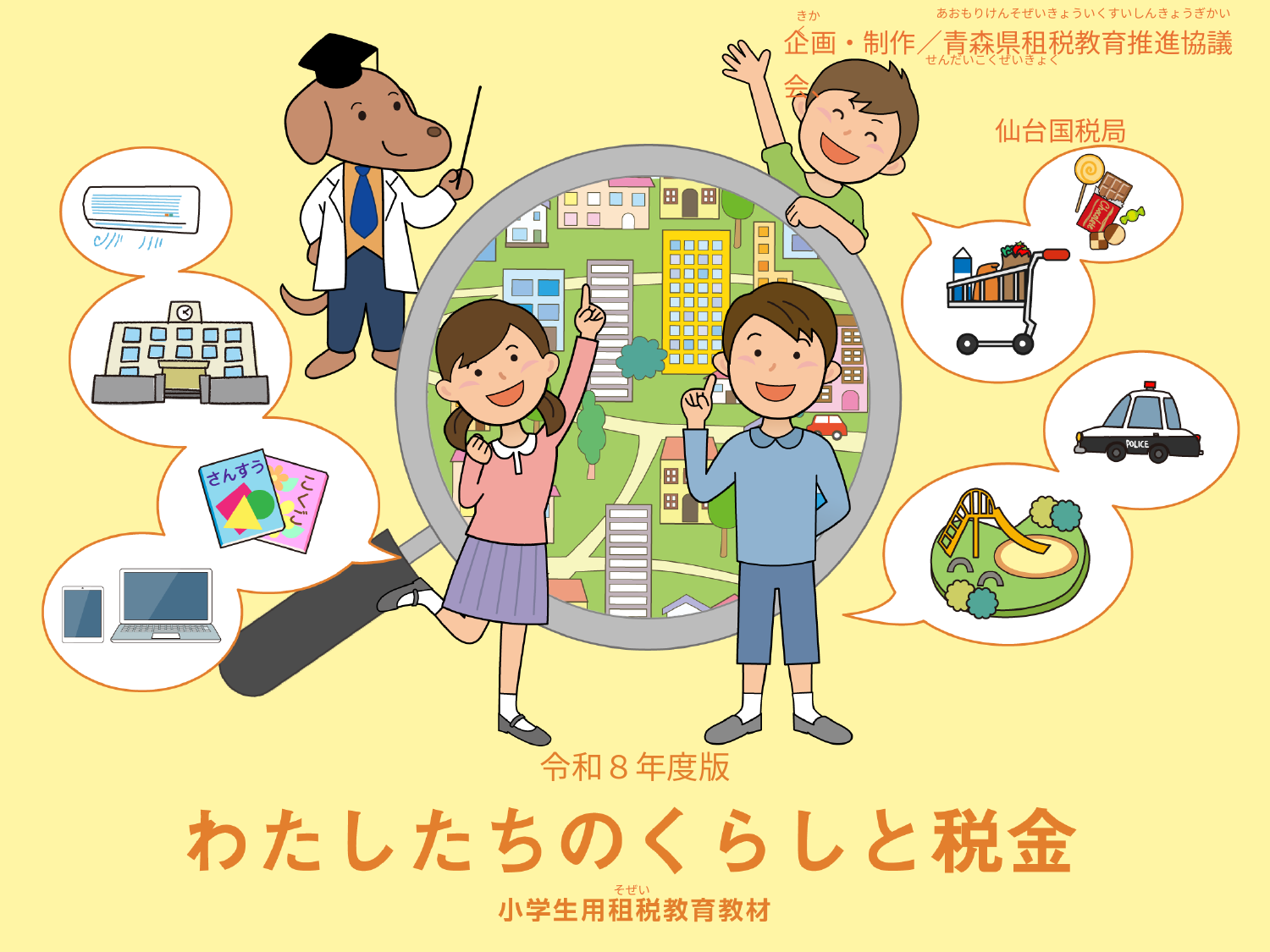

あおもりけんそぜいきょういくすいしんきょうぎかい
きかく
企画・制作／青森県租税教育推進協議会、
　　　　　　　　仙台国税局
せんだいこくぜいきょく
令和８年度版
そぜい